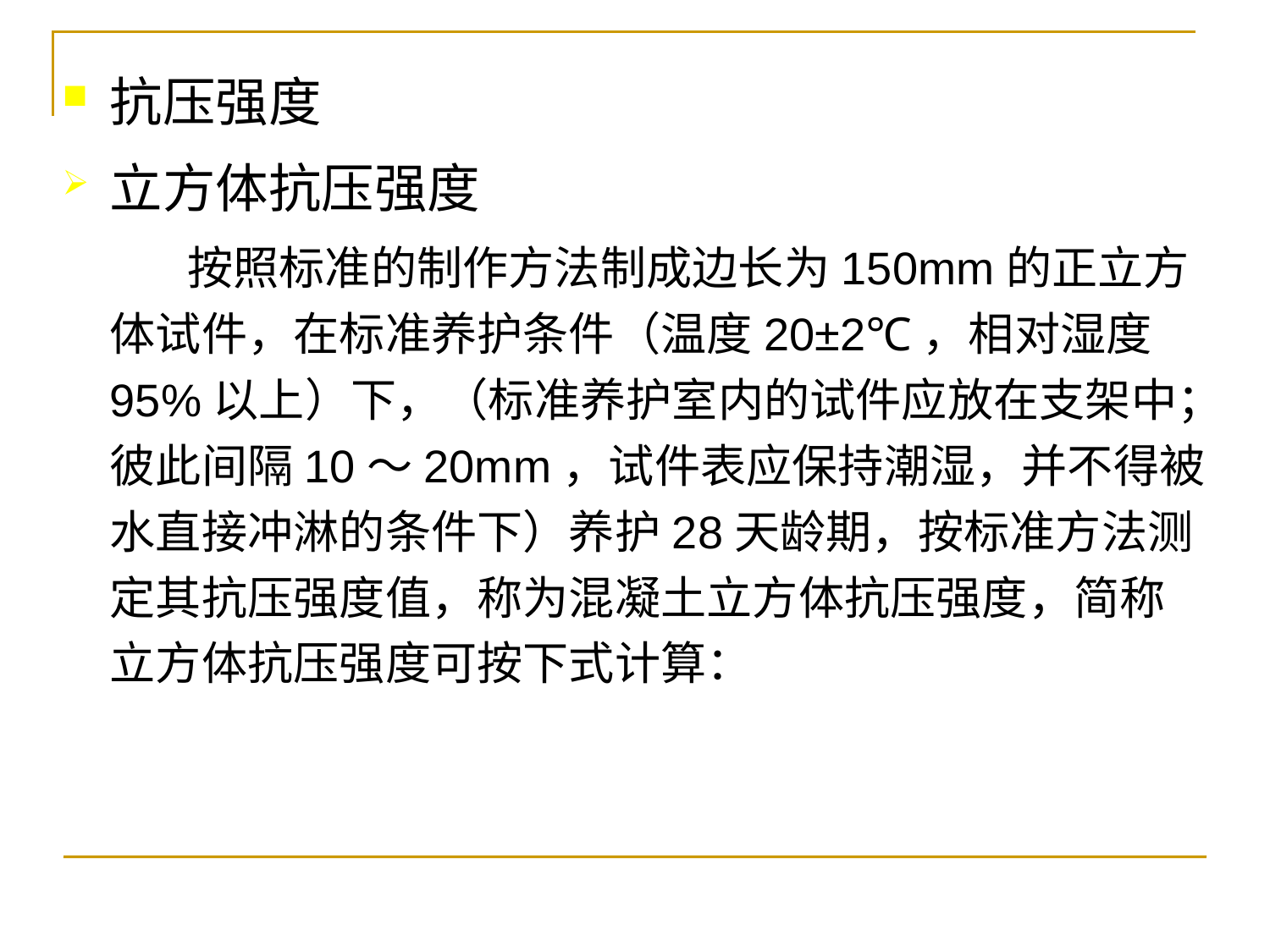

# 抗压强度
立方体抗压强度
           按照标准的制作方法制成边长为150mm的正立方体试件，在标准养护条件（温度20±2℃，相对湿度95%以上）下，（标准养护室内的试件应放在支架中；彼此间隔10～20mm，试件表应保持潮湿，并不得被水直接冲淋的条件下）养护28天龄期，按标准方法测定其抗压强度值，称为混凝土立方体抗压强度，简称立方体抗压强度可按下式计算：